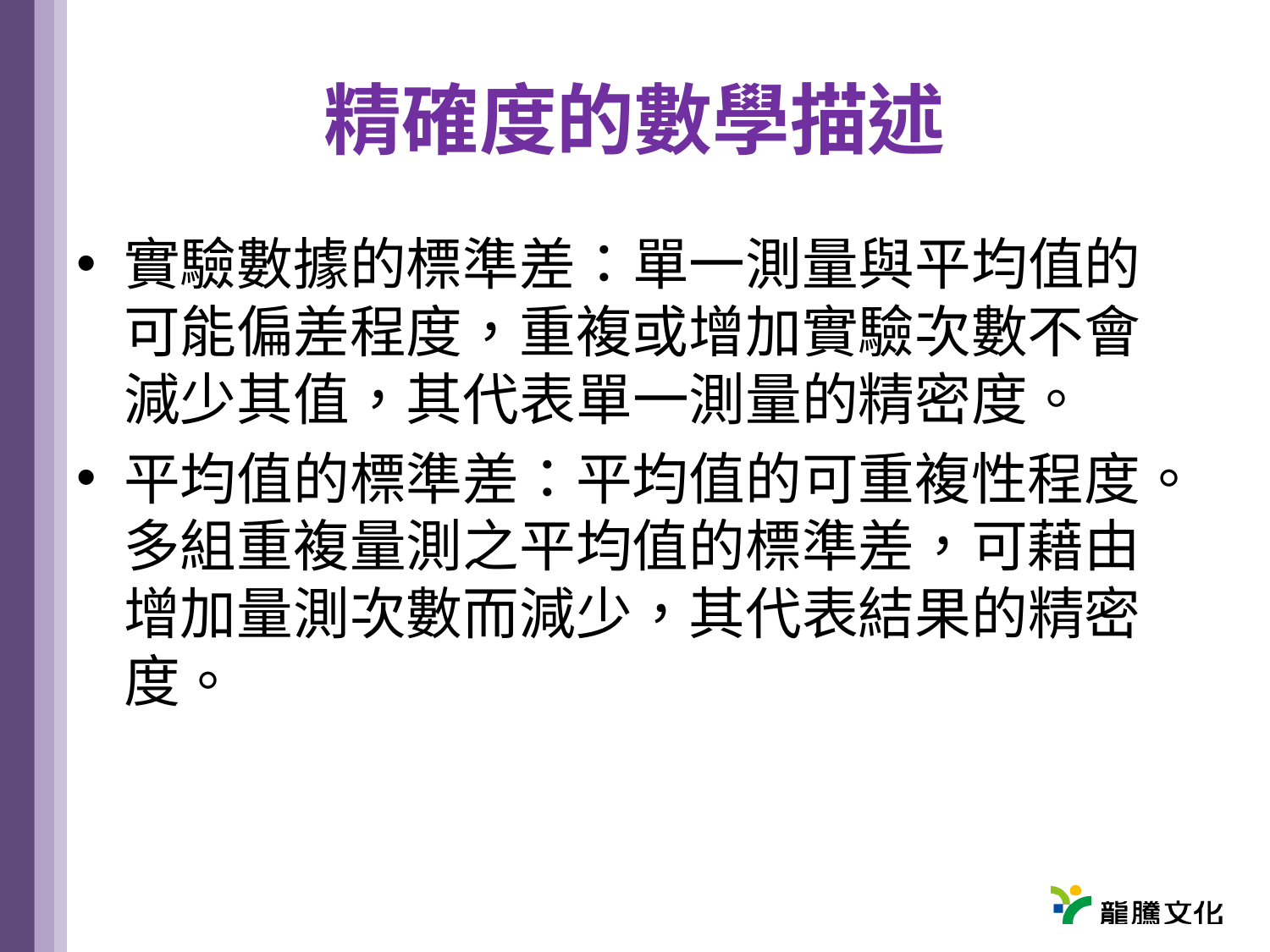

# 精確度的數學描述
實驗數據的標準差：單一測量與平均值的可能偏差程度，重複或增加實驗次數不會減少其值，其代表單一測量的精密度。
平均值的標準差：平均值的可重複性程度。多組重複量測之平均值的標準差，可藉由增加量測次數而減少，其代表結果的精密度。